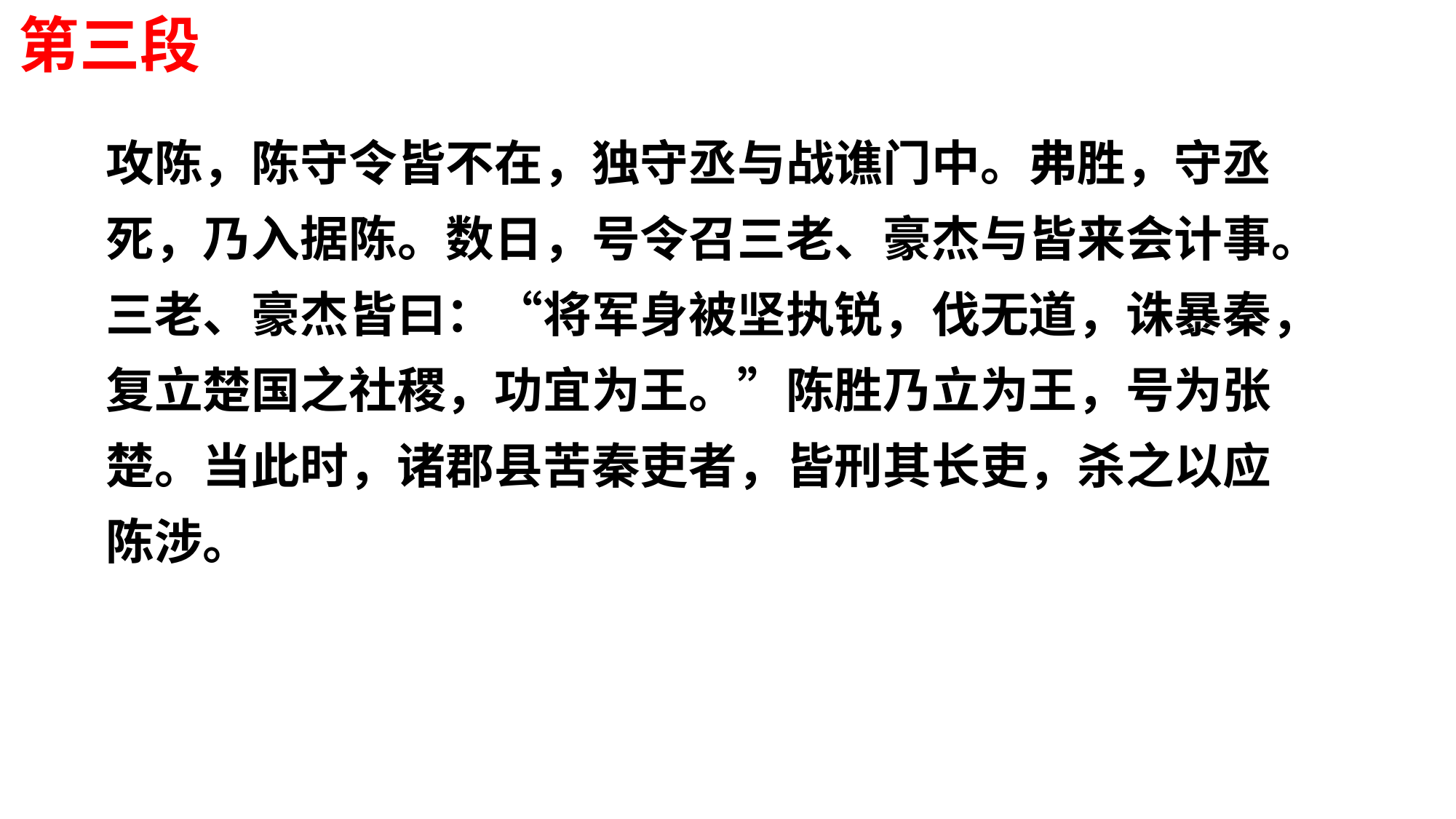

第三段
攻陈，陈守令皆不在，独守丞与战谯门中。弗胜，守丞死，乃入据陈。数日，号令召三老、豪杰与皆来会计事。三老、豪杰皆曰：“将军身被坚执锐，伐无道，诛暴秦，复立楚国之社稷，功宜为王。”陈胜乃立为王，号为张楚。当此时，诸郡县苦秦吏者，皆刑其长吏，杀之以应陈涉。